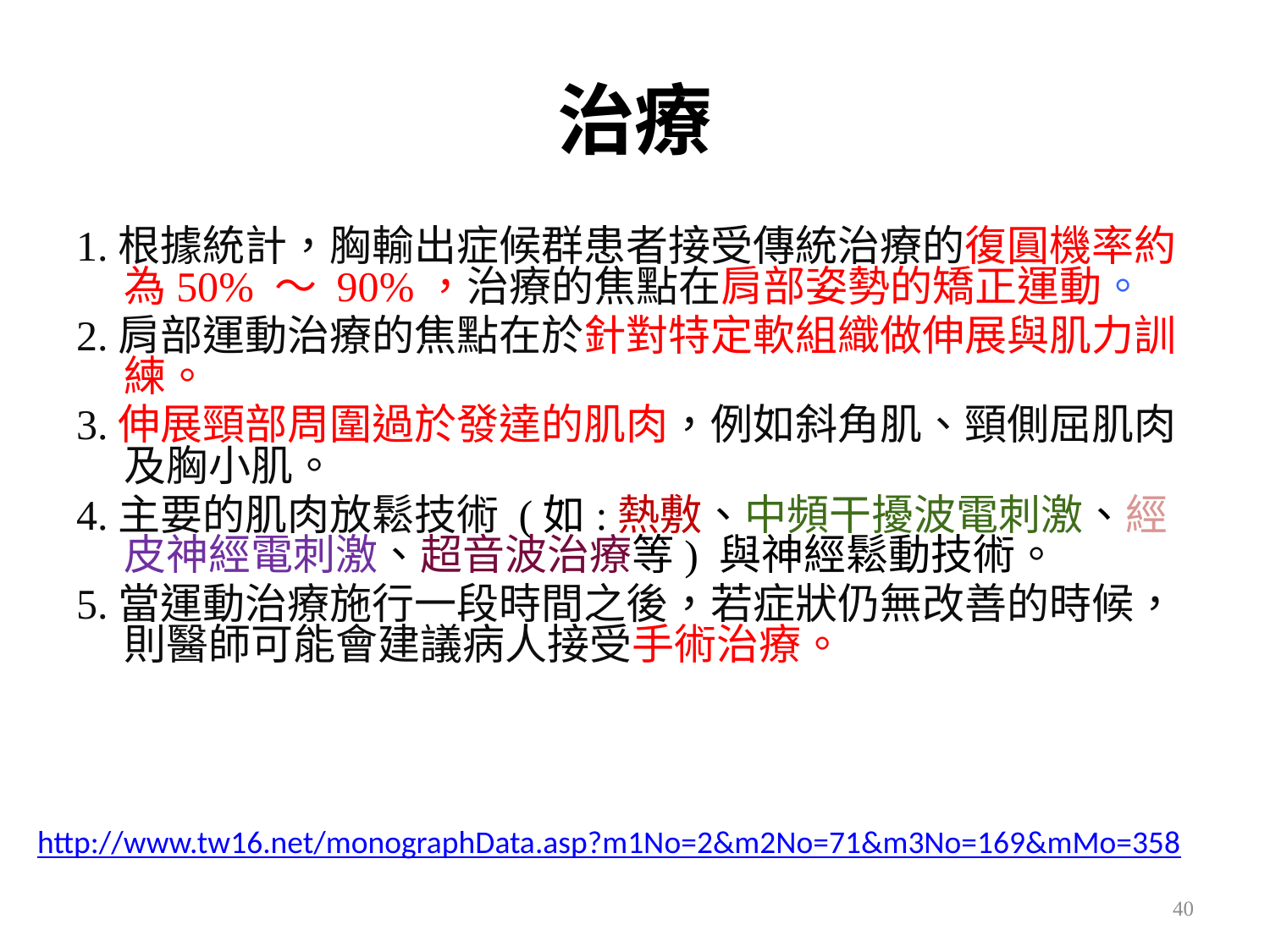

# 治療
1.根據統計，胸輸出症候群患者接受傳統治療的復圓機率約為50% ～ 90%，治療的焦點在肩部姿勢的矯正運動。
2.肩部運動治療的焦點在於針對特定軟組織做伸展與肌力訓練。
3.伸展頸部周圍過於發達的肌肉，例如斜角肌、頸側屈肌肉及胸小肌。
4.主要的肌肉放鬆技術 (如:熱敷、中頻干擾波電刺激、經皮神經電刺激、超音波治療等) 與神經鬆動技術。
5.當運動治療施行一段時間之後，若症狀仍無改善的時候，則醫師可能會建議病人接受手術治療。
http://www.tw16.net/monographData.asp?m1No=2&m2No=71&m3No=169&mMo=358
40